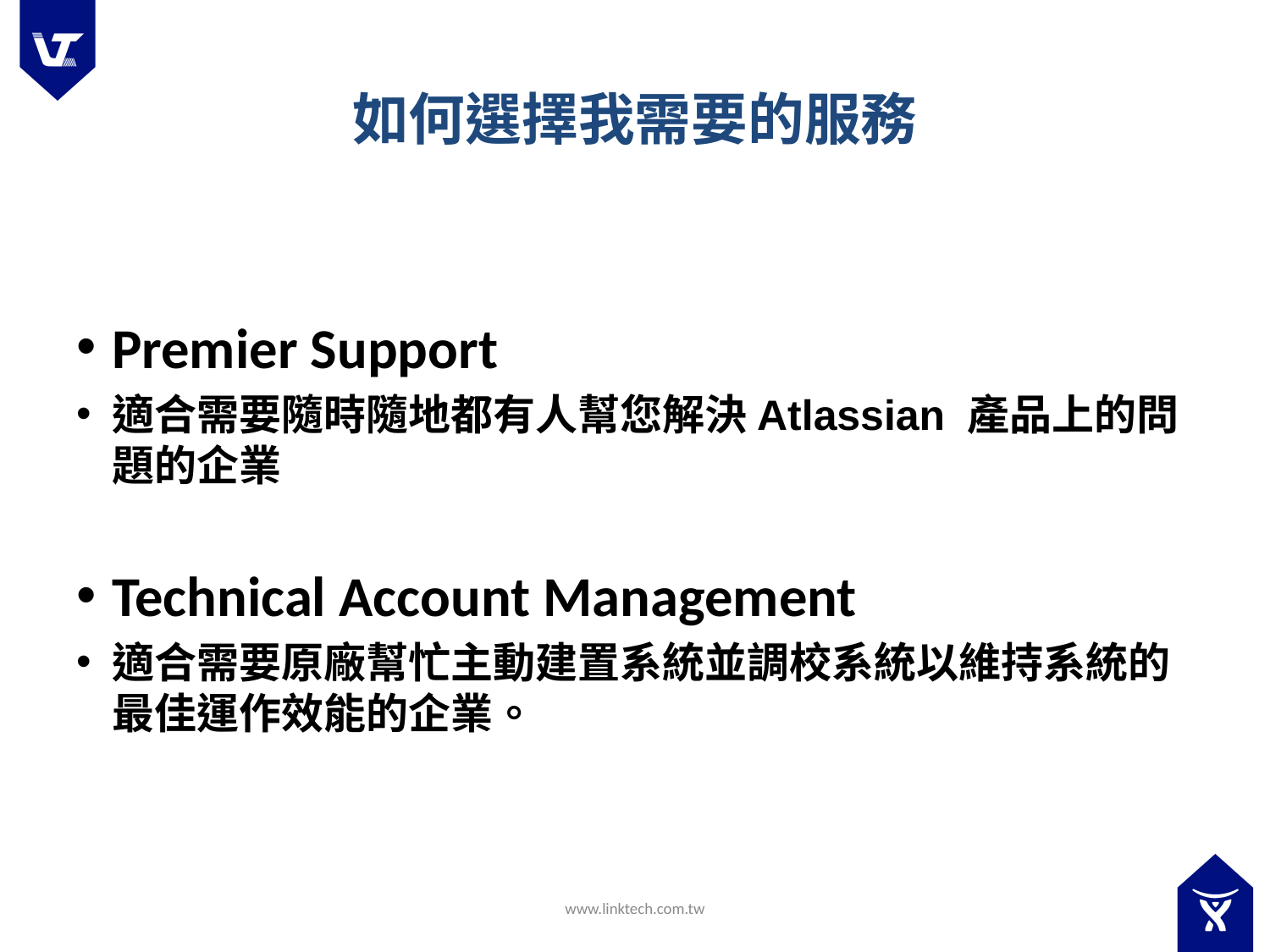

# 如何選擇我需要的服務

Premier Support
適合需要隨時隨地都有人幫您解決Atlassian 產品上的問題的企業

Technical Account Management
適合需要原廠幫忙主動建置系統並調校系統以維持系統的最佳運作效能的企業。

www.linktech.com.tw